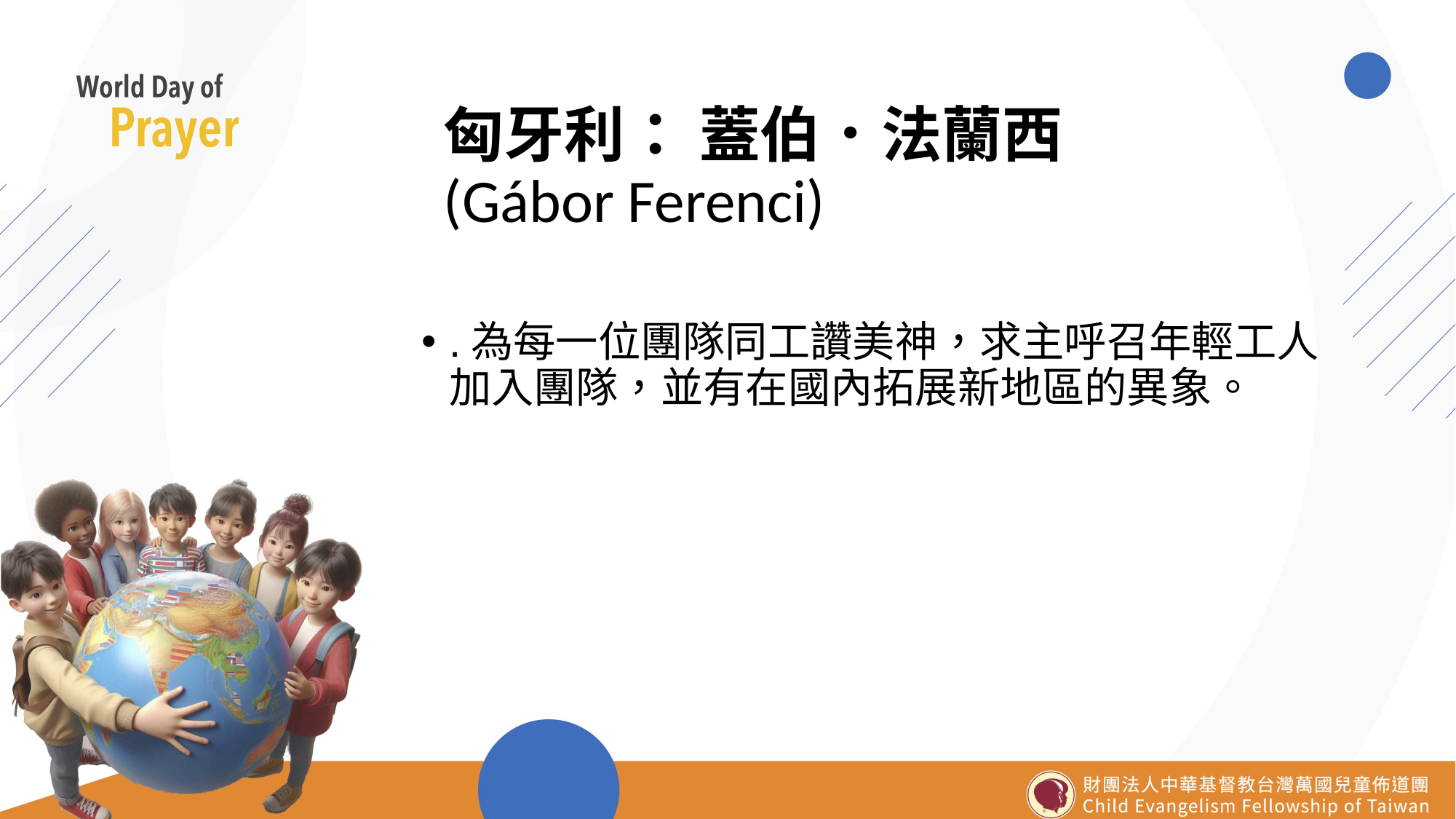

# 匈牙利： 蓋伯．法蘭西 (Gábor Ferenci)
.為每一位團隊同工讚美神，求主呼召年輕工人加入團隊，並有在國內拓展新地區的異象。